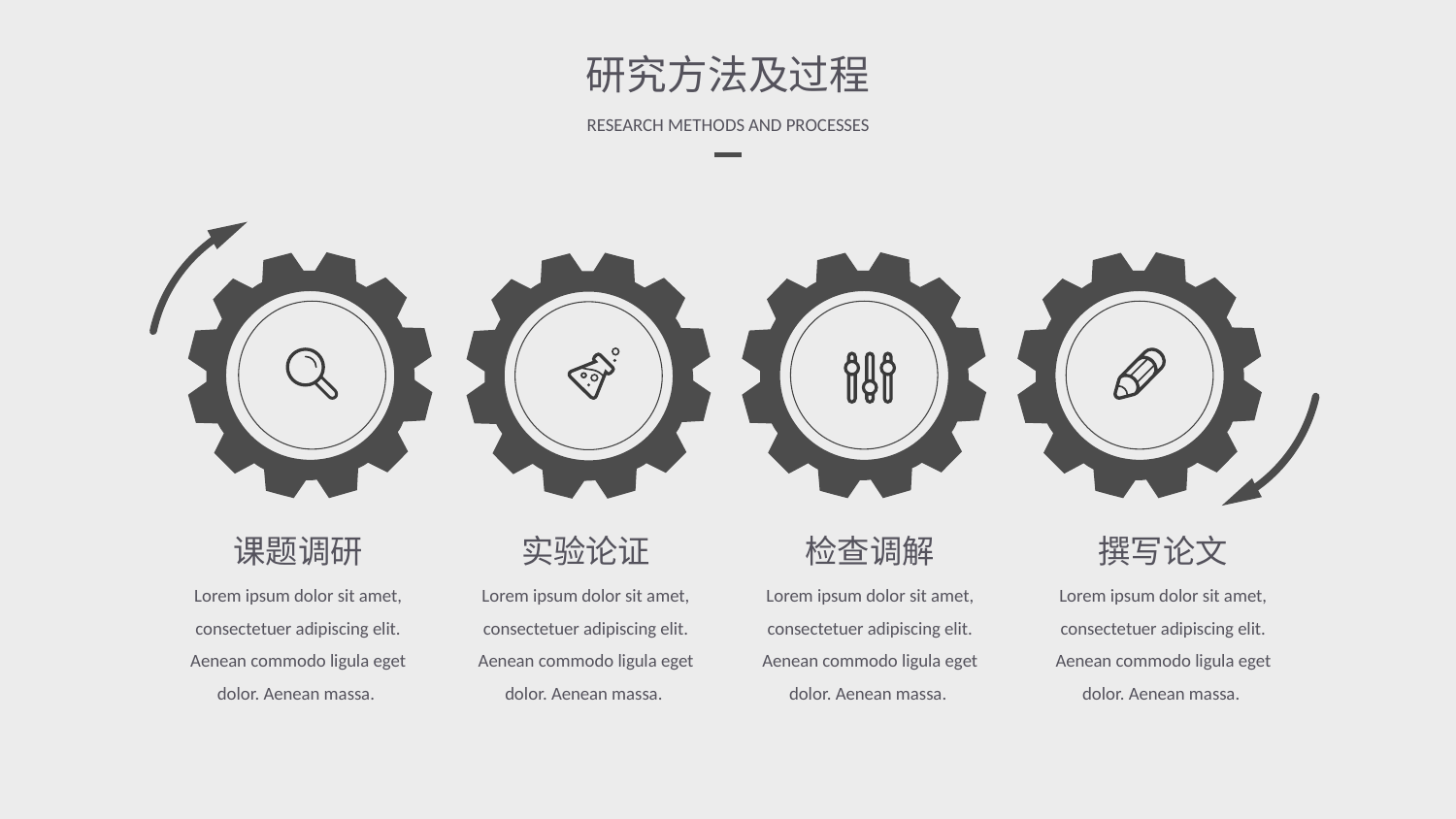

研究方法及过程
RESEARCH METHODS AND PROCESSES

课题调研
实验论证
检查调解
撰写论文
Lorem ipsum dolor sit amet, consectetuer adipiscing elit. Aenean commodo ligula eget dolor. Aenean massa.
Lorem ipsum dolor sit amet, consectetuer adipiscing elit. Aenean commodo ligula eget dolor. Aenean massa.
Lorem ipsum dolor sit amet, consectetuer adipiscing elit. Aenean commodo ligula eget dolor. Aenean massa.
Lorem ipsum dolor sit amet, consectetuer adipiscing elit. Aenean commodo ligula eget dolor. Aenean massa.